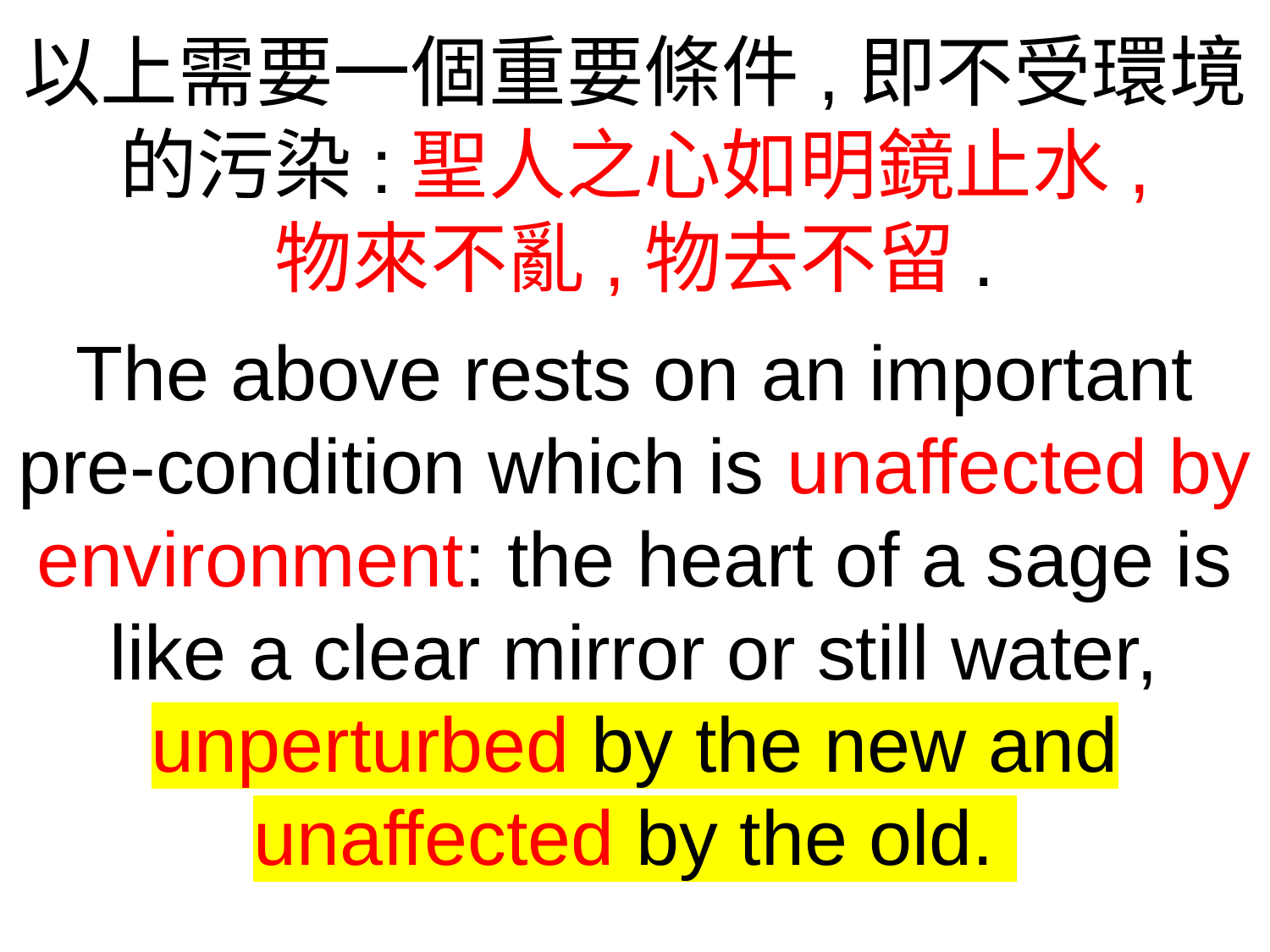

以上需要一個重要條件,即不受環境的污染:聖人之心如明鏡止水,
物來不亂,物去不留.
The above rests on an important pre-condition which is unaffected by environment: the heart of a sage is like a clear mirror or still water, unperturbed by the new and unaffected by the old.